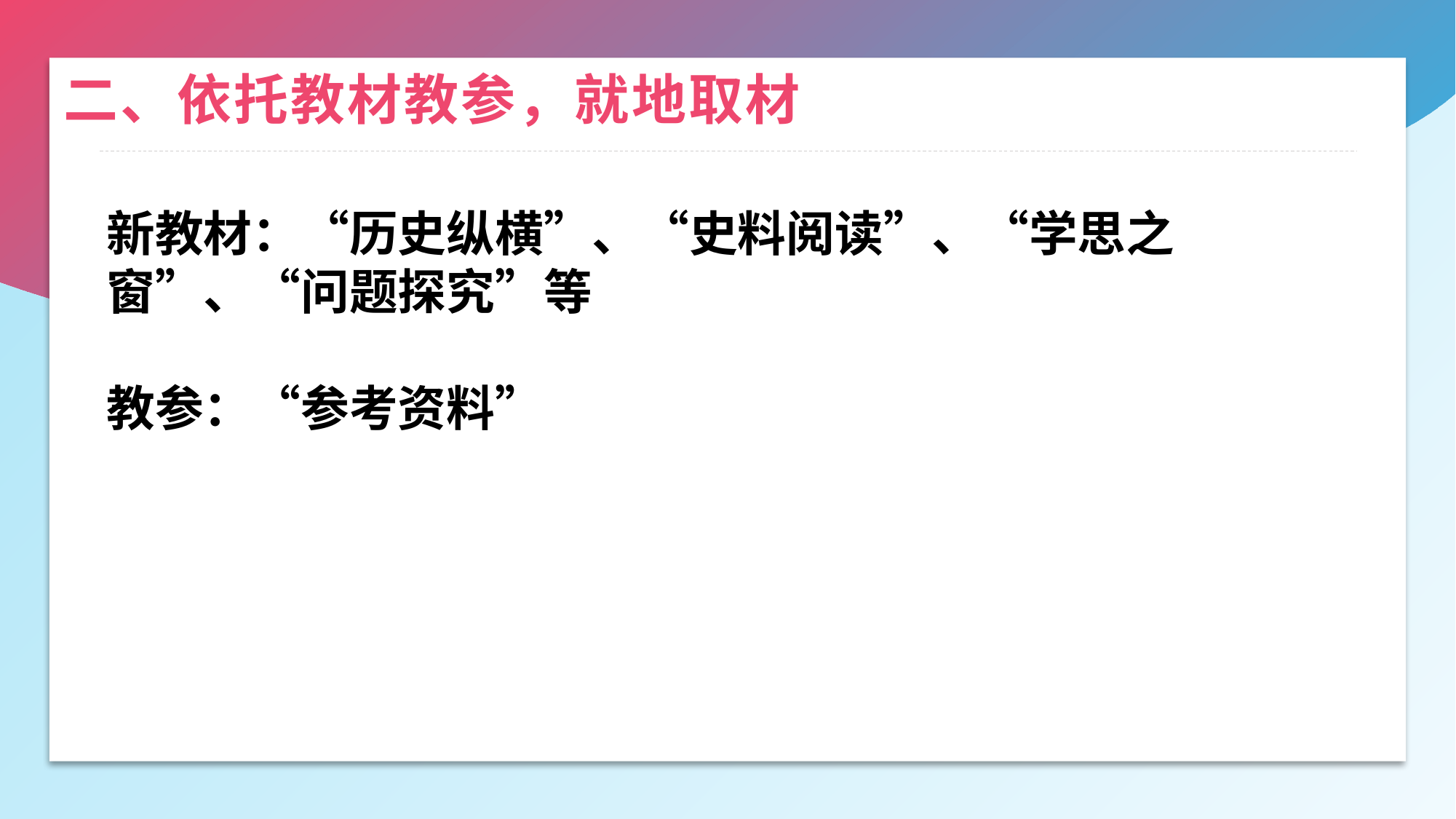

# 二、依托教材教参，就地取材
新教材：“历史纵横”、“史料阅读”、“学思之窗”、“问题探究”等

教参：“参考资料”